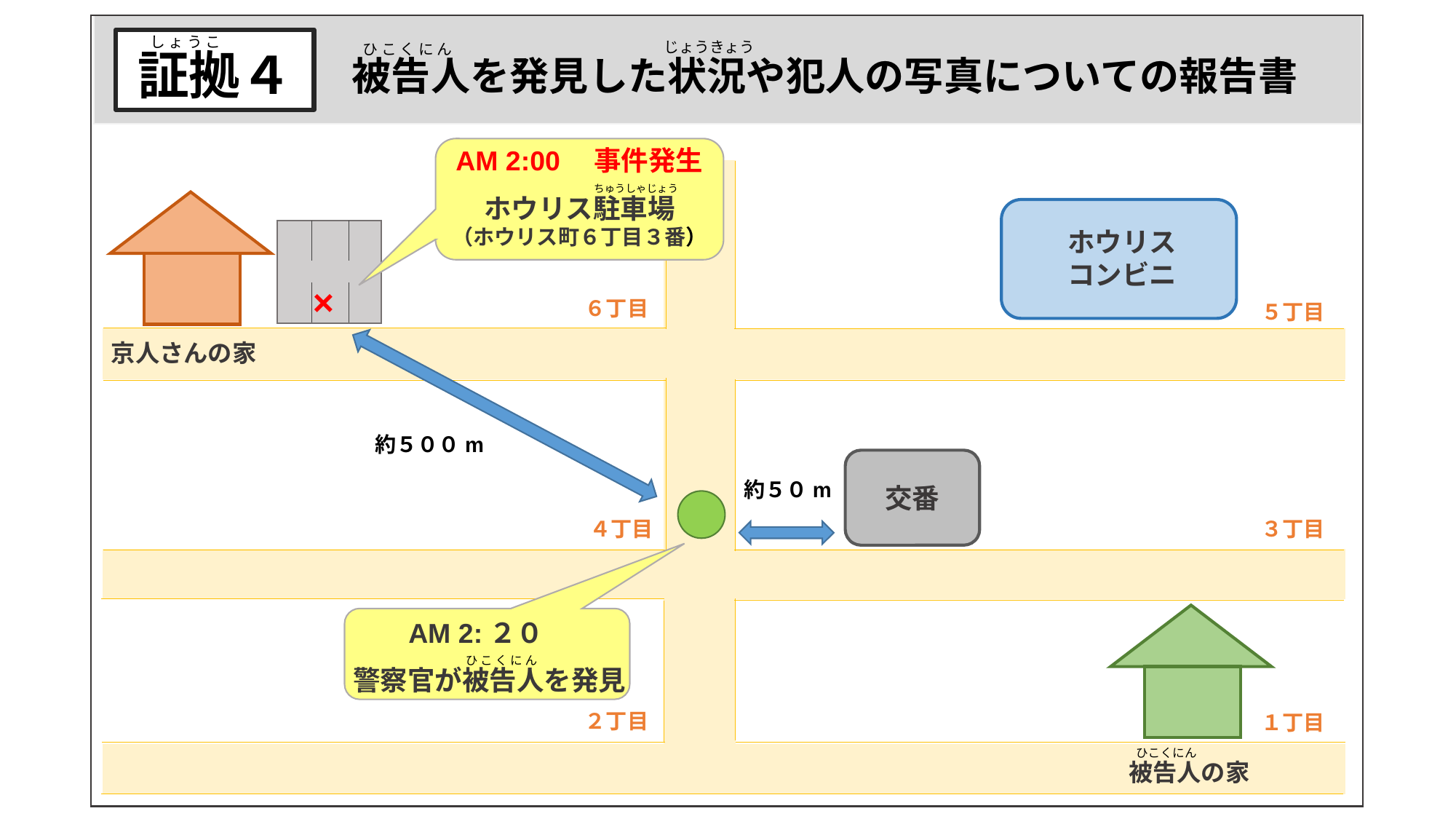

し ょ う こ

証拠４

じょうきょう
ひ こ く に ん
被告人を発見した状況や犯人の写真についての報告書
AM 2:00　事件発生

ホウリス駐車場
（ホウリス町６丁目３番）

ちゅうしゃじょう

ホウリス
コンビニ

×
６丁目
５丁目
京人さんの家

約５００m

約５０m
交番

４丁目
３丁目

AM 2:２０

警察官が被告人を発見
ひ こ く に ん
２丁目
１丁目
ひこくにん
被告人の家